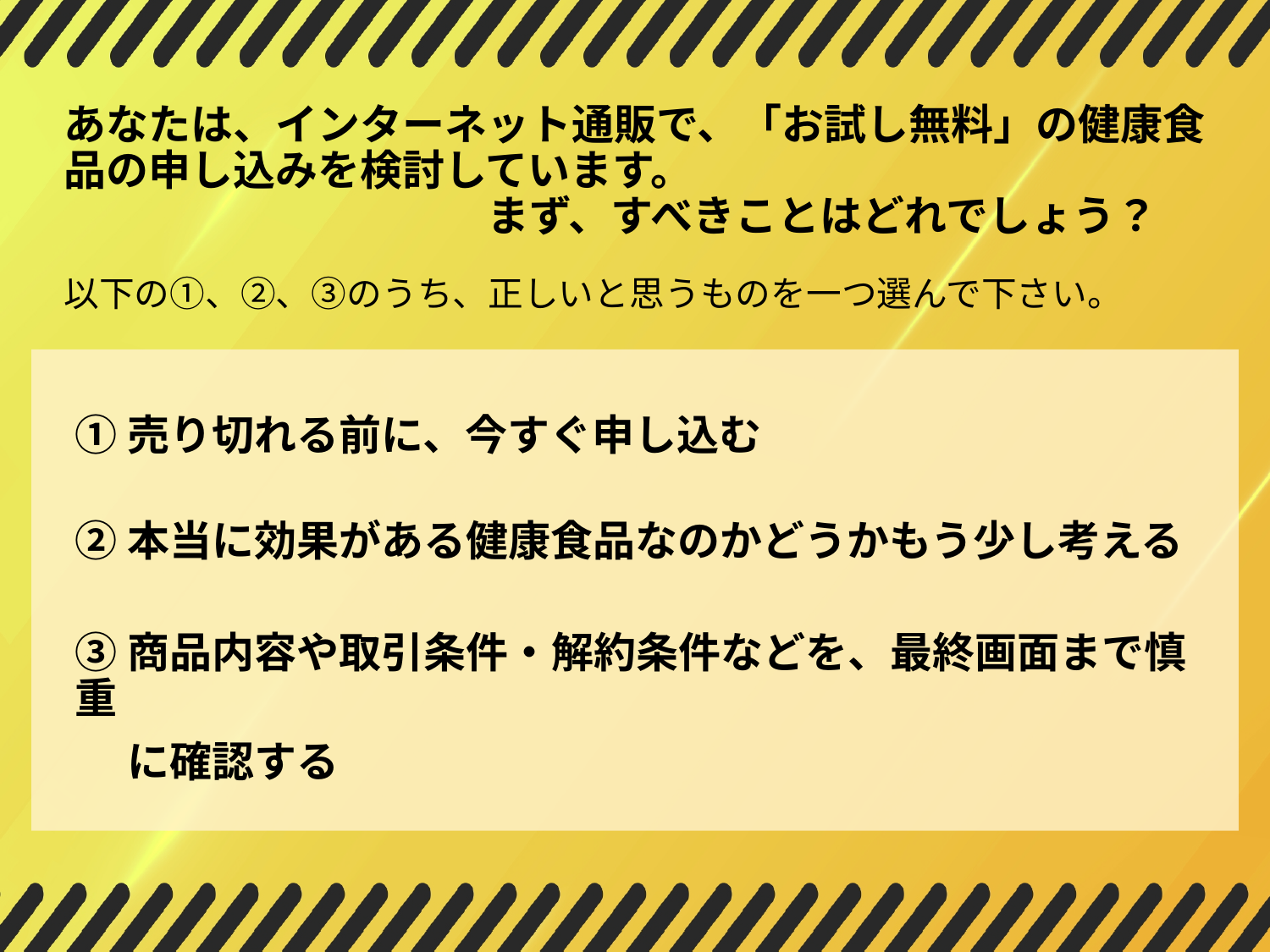

あなたは、インターネット通販で、「お試し無料」の健康食品の申し込みを検討しています。 　　　　　　　　　　　　　　　　　　　　　まず、すべきことはどれでしょう？
以下の①、②、③のうち、正しいと思うものを一つ選んで下さい。

①売り切れる前に、今すぐ申し込む
②本当に効果がある健康食品なのかどうかもう少し考える
③商品内容や取引条件・解約条件などを、最終画面まで慎重
　 に確認する